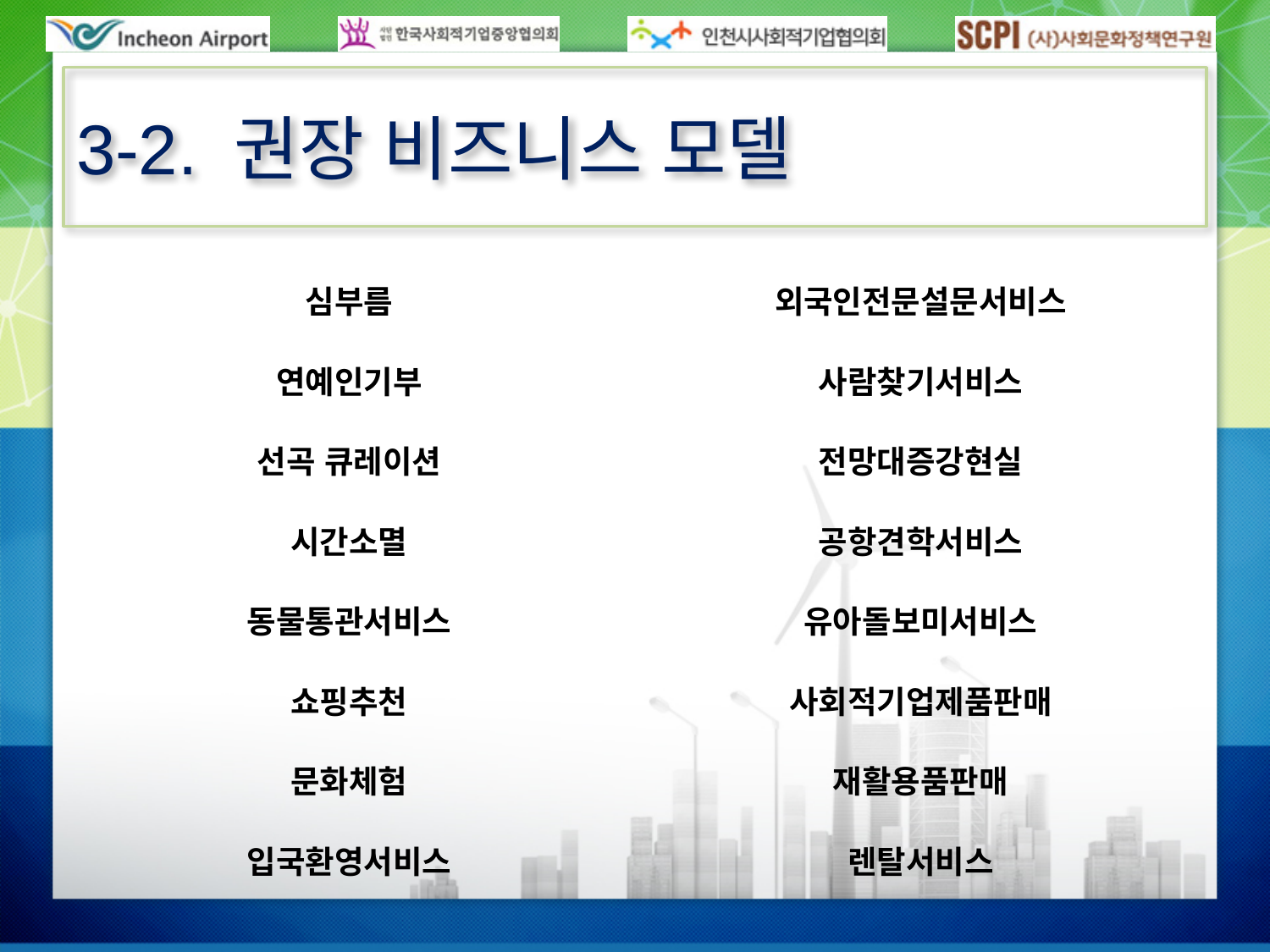

# 3-2. 권장 비즈니스 모델
| 심부름 | 외국인전문설문서비스 |
| --- | --- |
| 연예인기부 | 사람찾기서비스 |
| 선곡 큐레이션 | 전망대증강현실 |
| 시간소멸 | 공항견학서비스 |
| 동물통관서비스 | 유아돌보미서비스 |
| 쇼핑추천 | 사회적기업제품판매 |
| 문화체험 | 재활용품판매 |
| 입국환영서비스 | 렌탈서비스 |